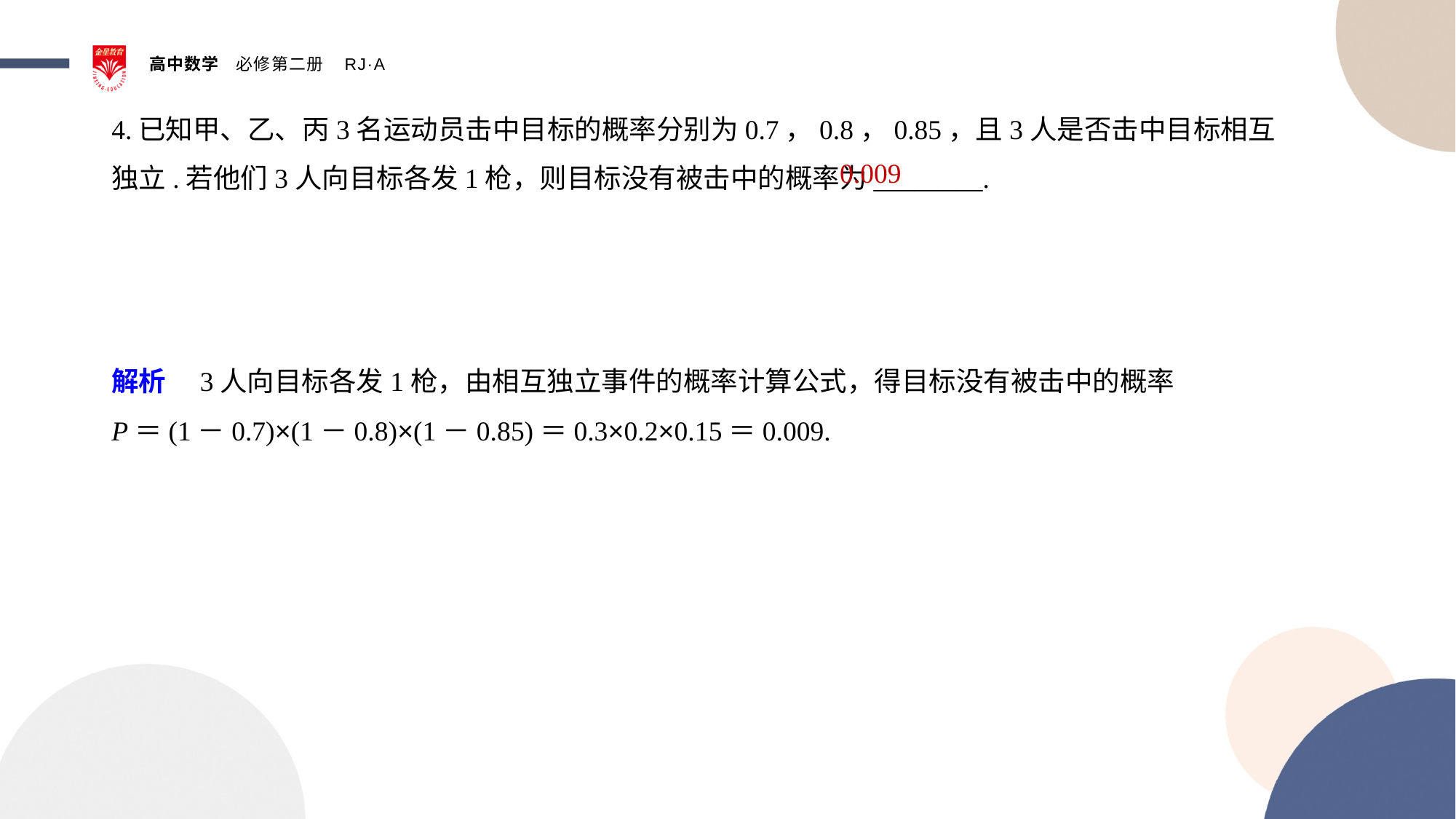

4.已知甲、乙、丙3名运动员击中目标的概率分别为0.7，0.8，0.85，且3人是否击中目标相互
独立.若他们3人向目标各发1枪，则目标没有被击中的概率为________.
0.009
解析　3人向目标各发1枪，由相互独立事件的概率计算公式，得目标没有被击中的概率
P＝(1－0.7)×(1－0.8)×(1－0.85)＝0.3×0.2×0.15＝0.009.